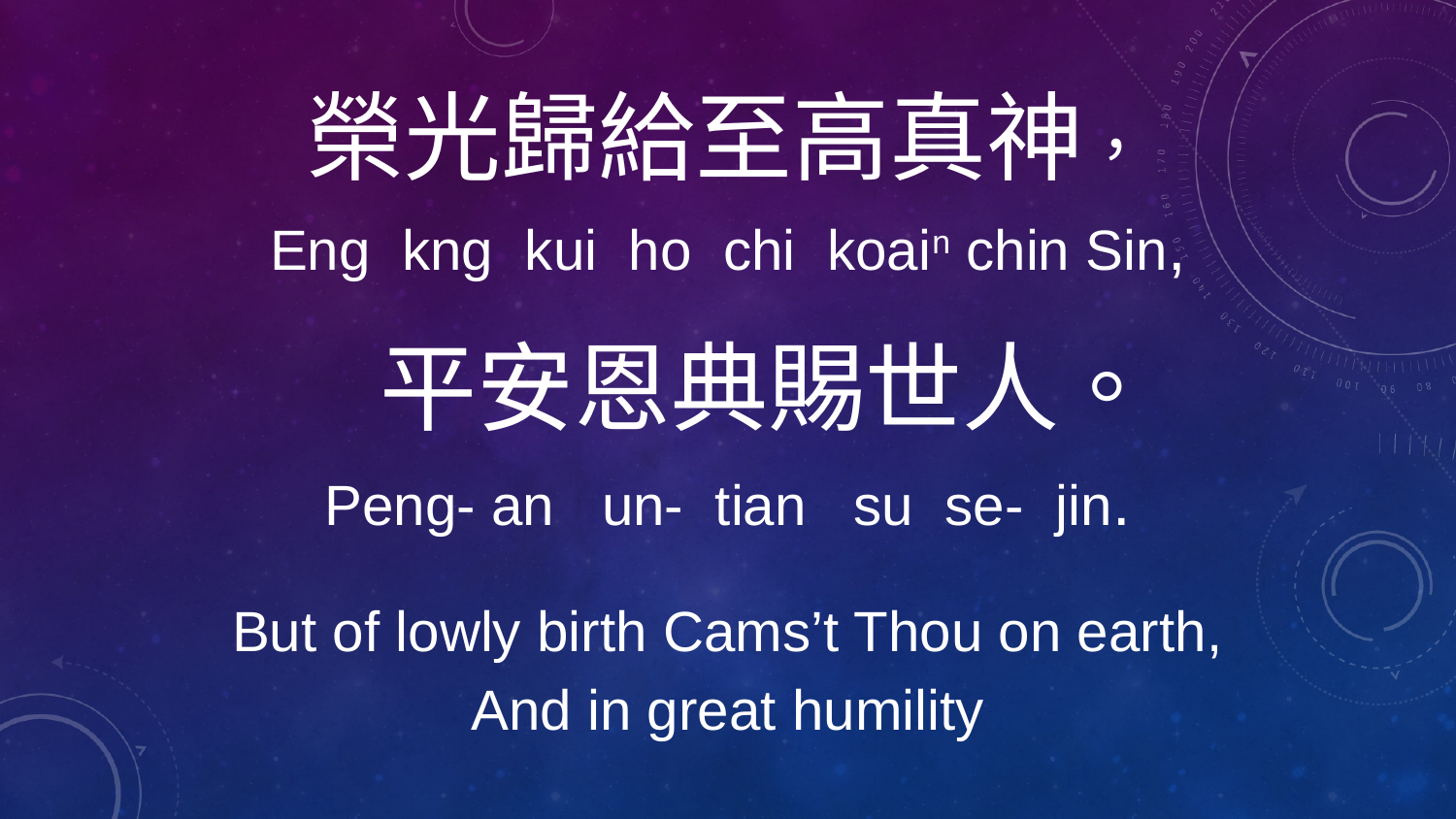

榮光歸給至高真神，
Eng  kng  kui  ho  chi  koain chin Sin,
  平安恩典賜世人。
Peng- an   un-  tian   su  se-  jin.

But of lowly birth Cams’t Thou on earth,
And in great humility